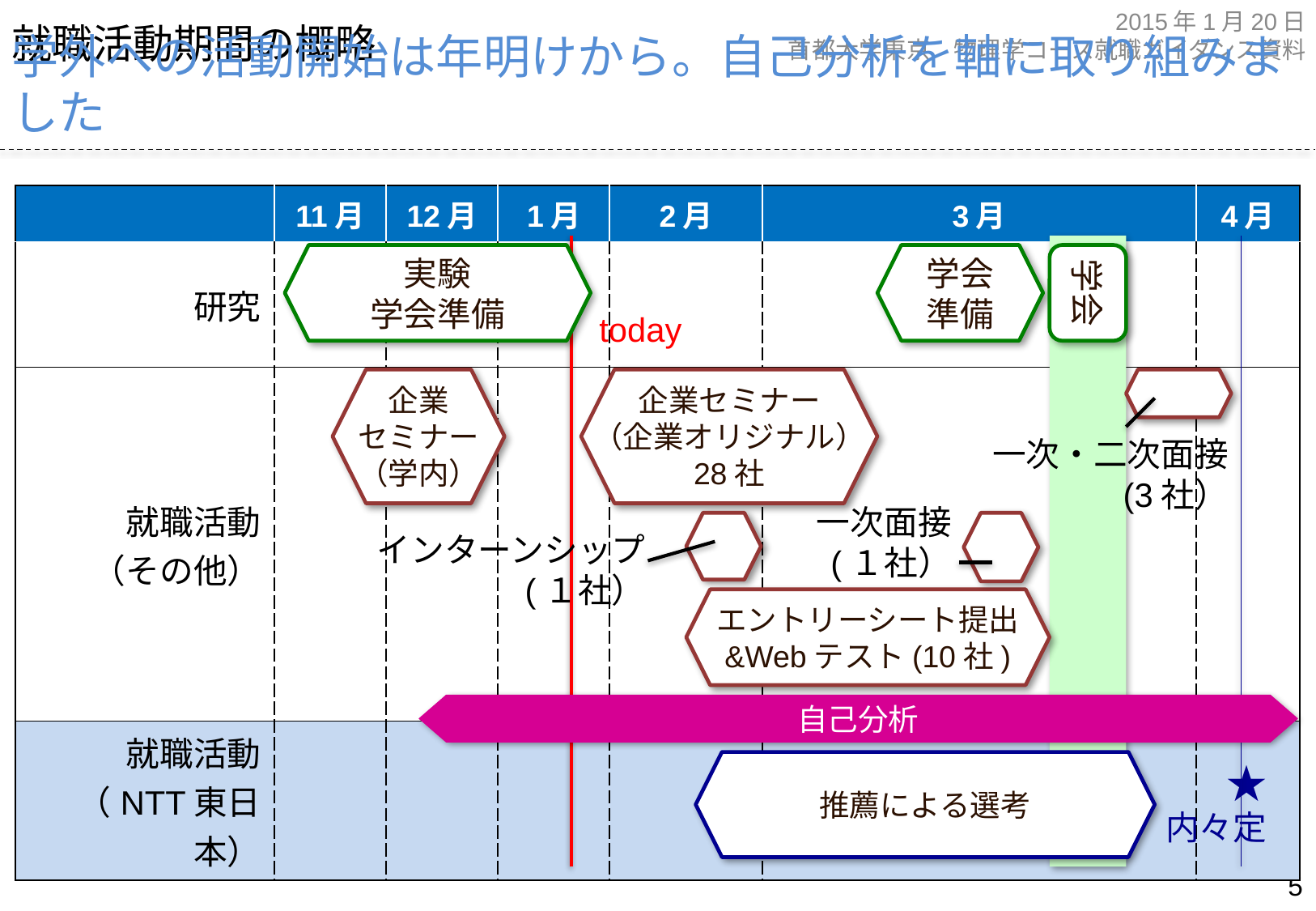

就職活動期間の概略
学外への活動開始は年明けから。自己分析を軸に取り組みました
|  | 11月 | 12月 | 1月 | 2月 | 3月 | 4月 |
| --- | --- | --- | --- | --- | --- | --- |
| 研究 |  |  |  |  |  |  |
| 就職活動 （その他） |  |  |  |  |  |  |
| 就職活動 （NTT東日本） |  |  |  |  |  |  |

実験
学会準備
学会準備
学会
today
企業
セミナー
（学内）
企業セミナー
（企業オリジナル）
28社

一次・二次面接
(3社）
一次面接
(１社）

インターンシップ
(１社）
エントリーシート提出
&Webテスト(10社)
自己分析
推薦による選考
★
内々定
5